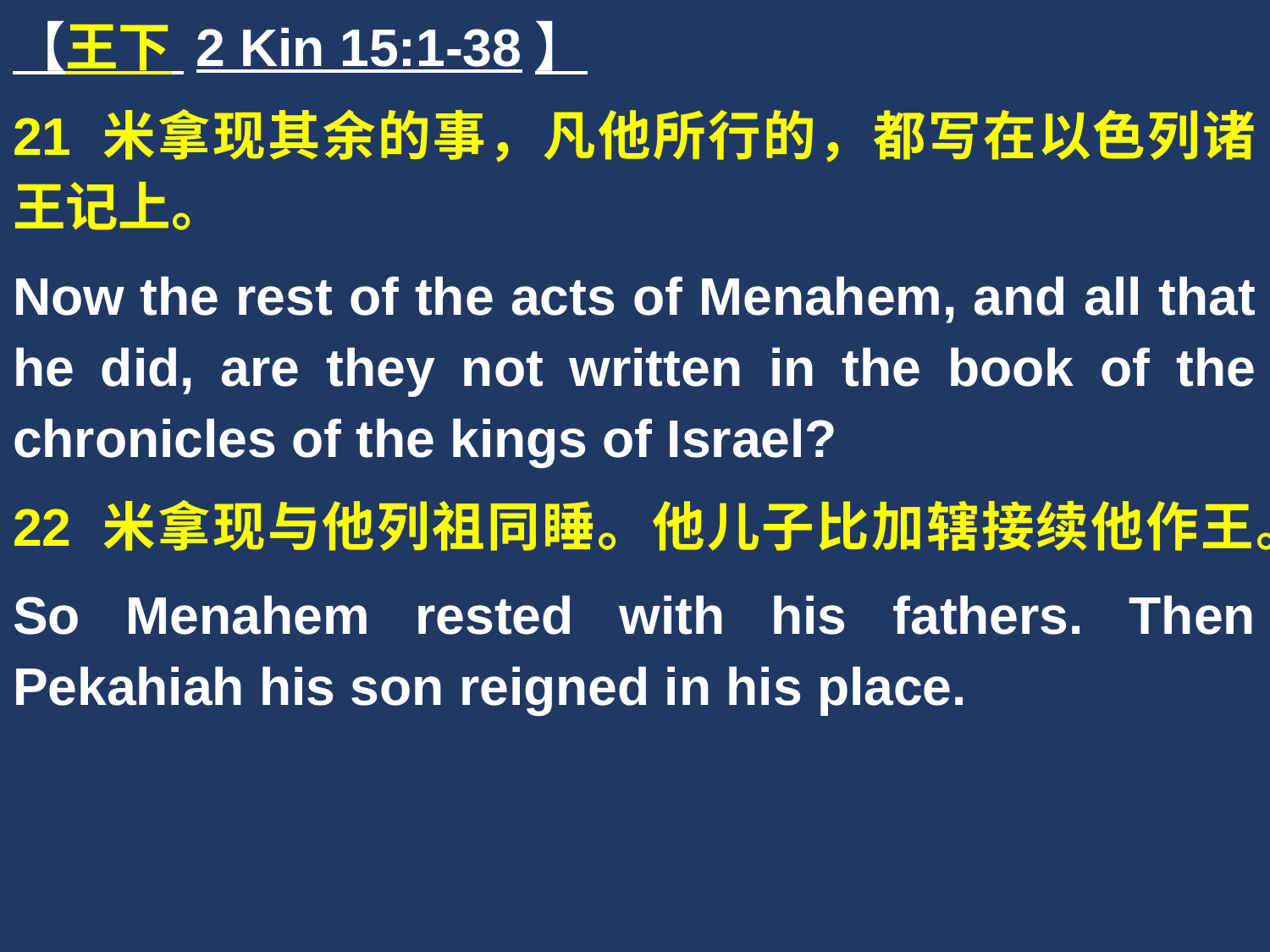

【王下 2 Kin 15:1-38】
21 米拿现其余的事，凡他所行的，都写在以色列诸王记上。
Now the rest of the acts of Menahem, and all that he did, are they not written in the book of the chronicles of the kings of Israel?
22 米拿现与他列祖同睡。他儿子比加辖接续他作王。
So Menahem rested with his fathers. Then Pekahiah his son reigned in his place.